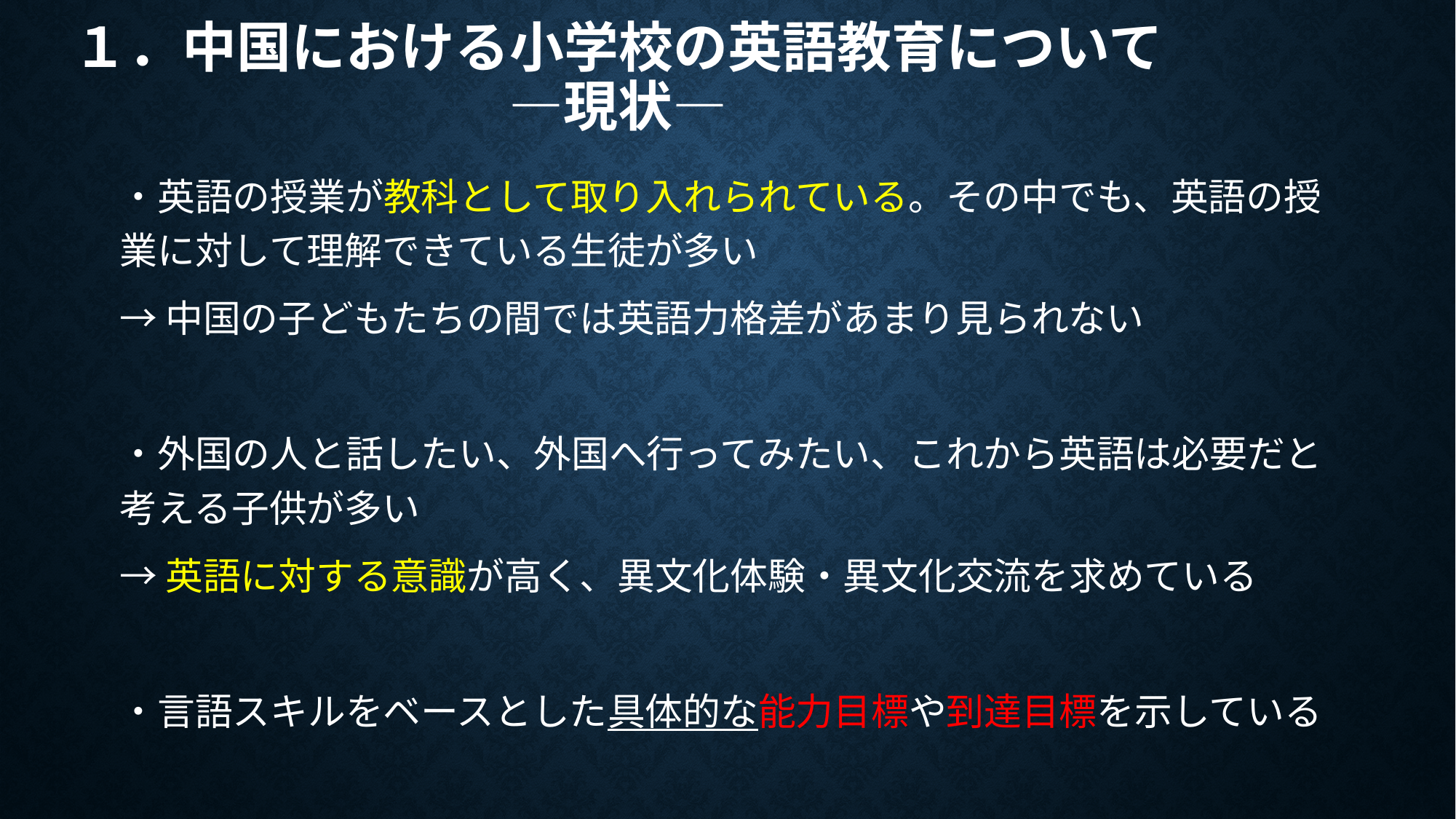

# １．中国における小学校の英語教育について ―現状―
・英語の授業が教科として取り入れられている。その中でも、英語の授業に対して理解できている生徒が多い
→中国の子どもたちの間では英語力格差があまり見られない

・外国の人と話したい、外国へ行ってみたい、これから英語は必要だと考える子供が多い
→英語に対する意識が高く、異文化体験・異文化交流を求めている

・言語スキルをベースとした具体的な能力目標や到達目標を示している